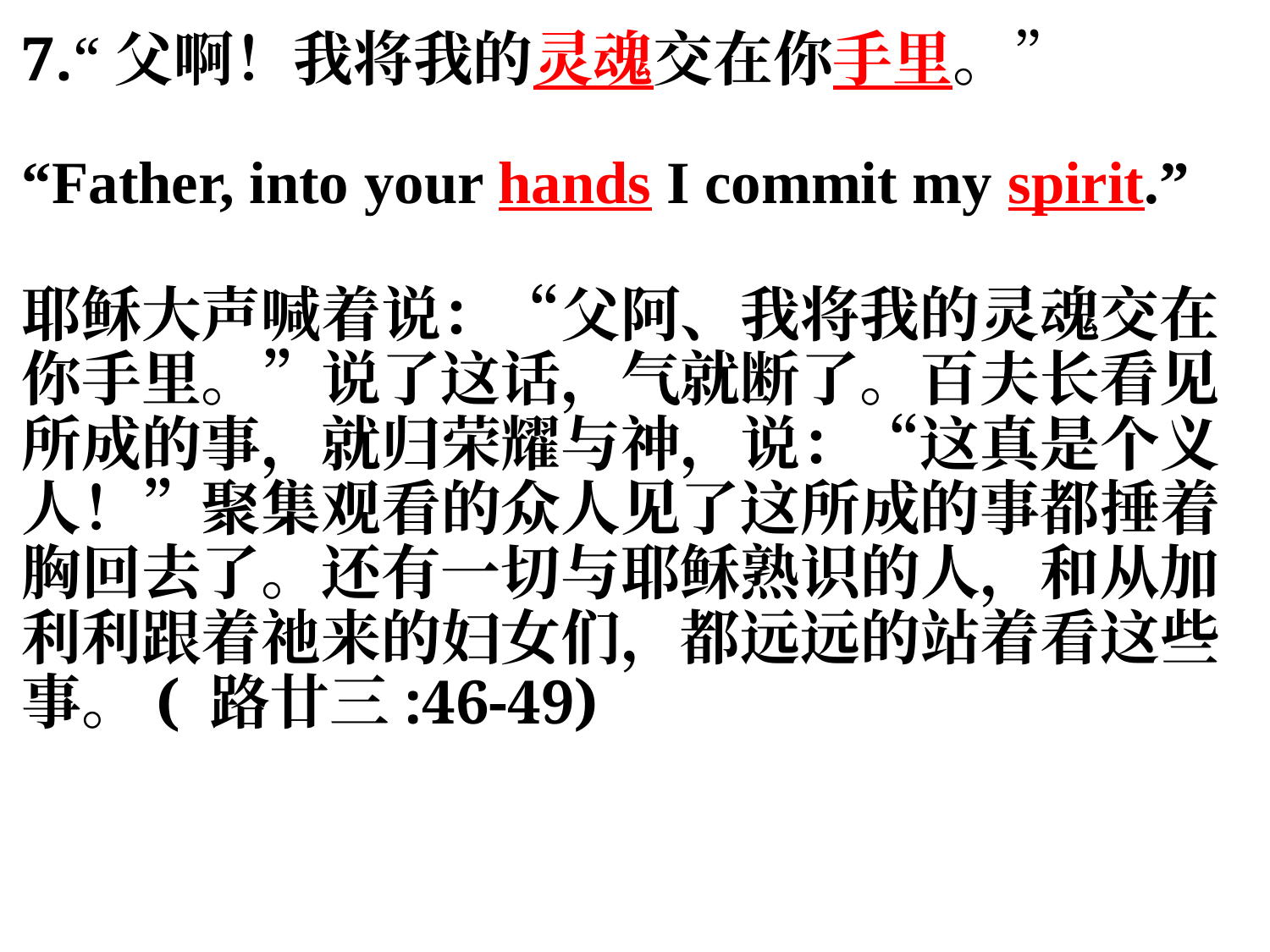

7.“父啊！我将我的灵魂交在你手里。”

“Father, into your hands I commit my spirit.”

耶稣大声喊着说：“父阿、我将我的灵魂交在你手里。”说了这话，气就断了。百夫长看见所成的事，就归荣耀与神，说：“这真是个义人！”聚集观看的众人见了这所成的事都捶着胸回去了。还有一切与耶稣熟识的人，和从加利利跟着祂来的妇女们，都远远的站着看这些事。( 路廿三:46-49)